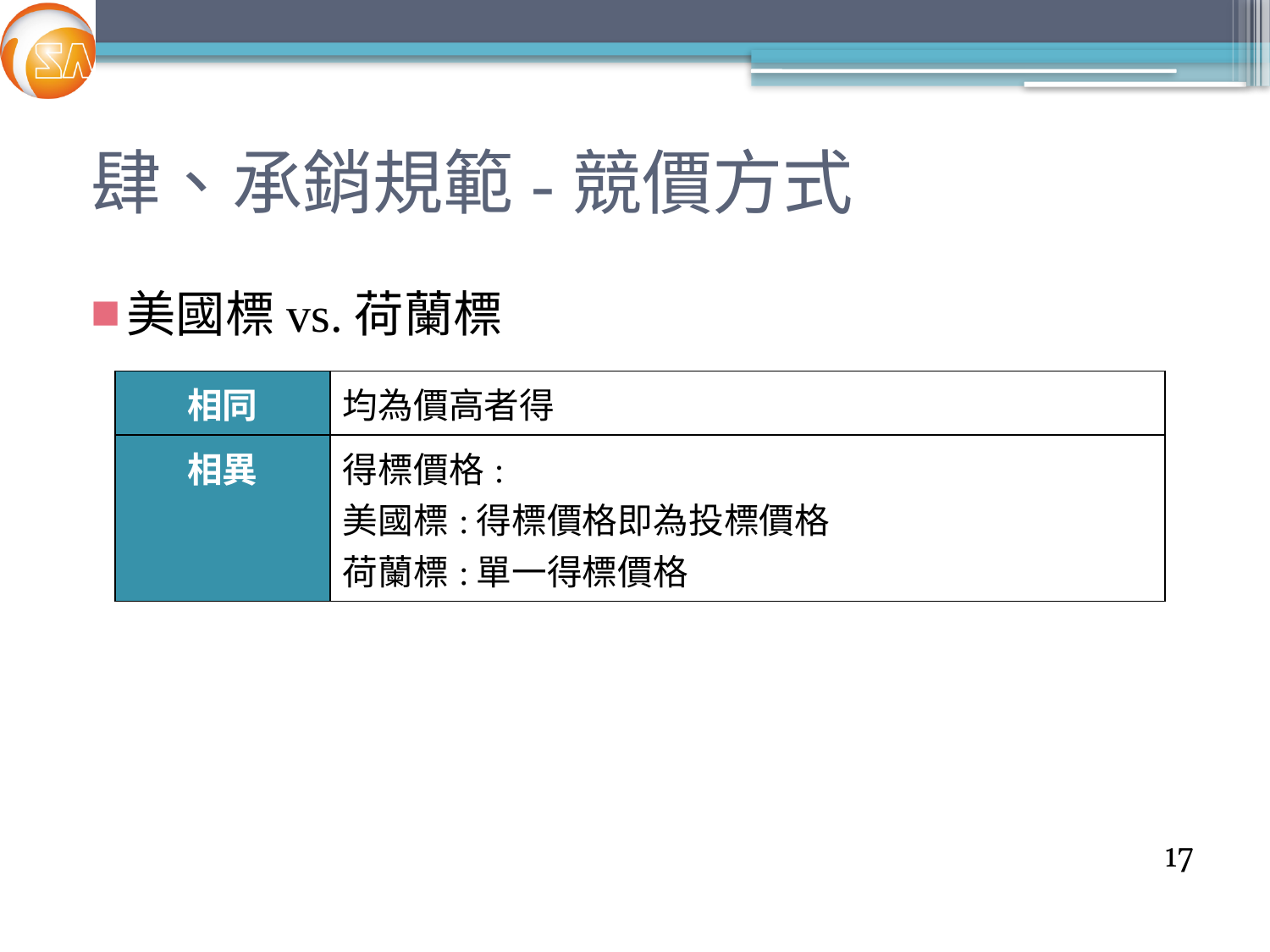

# 肆、承銷規範-競價方式
美國標vs.荷蘭標

| 相同 | 均為價高者得 |
| --- | --- |
| 相異 | 得標價格: 美國標:得標價格即為投標價格 荷蘭標:單一得標價格 |
17